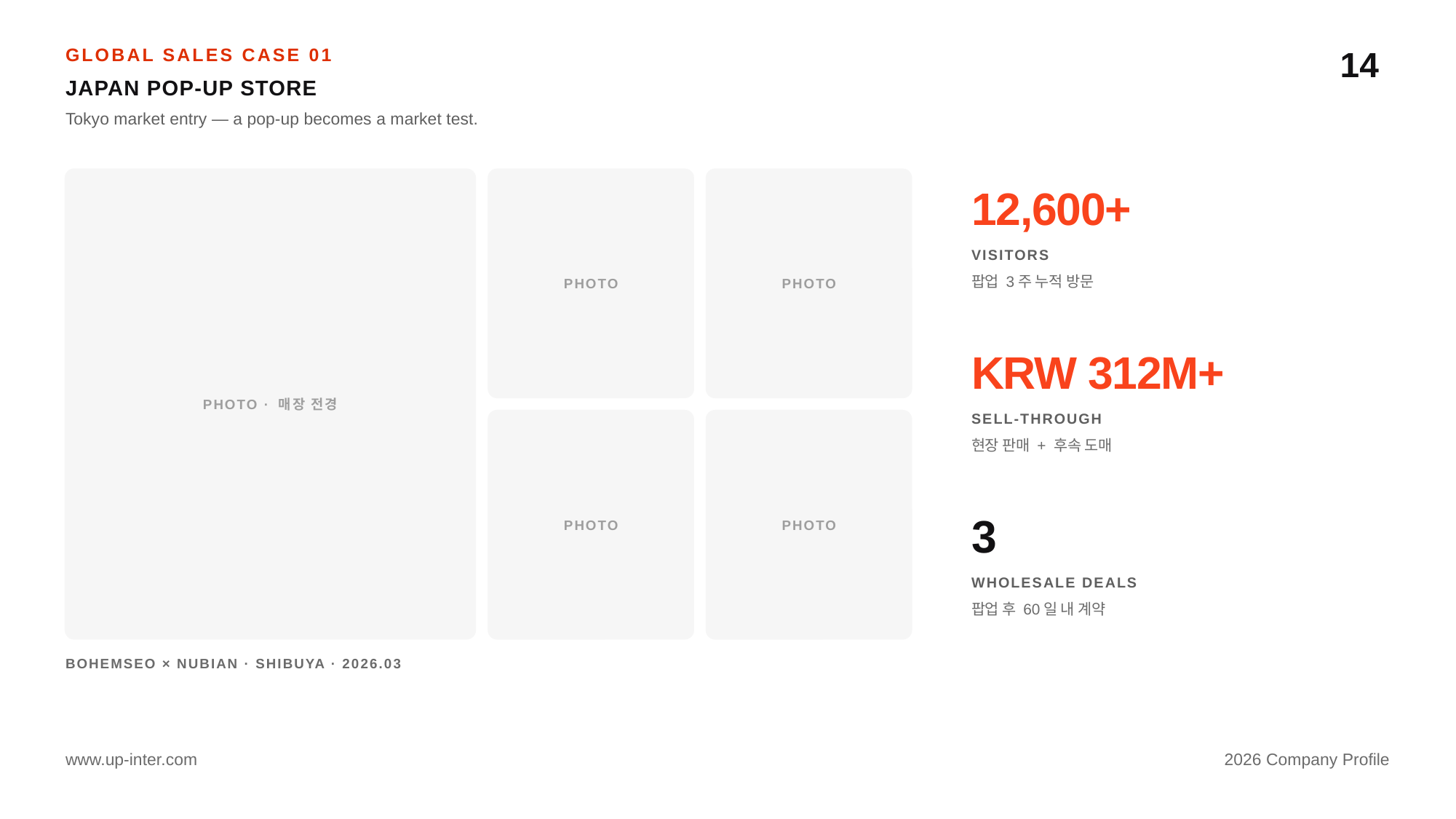

14
GLOBAL SALES CASE 01
JAPAN POP-UP STORE
Tokyo market entry — a pop-up becomes a market test.

PHOTO · 매장 전경

PHOTO

PHOTO
12,600+
VISITORS
팝업 3주 누적 방문
KRW 312M+
SELL-THROUGH

PHOTO

PHOTO
현장 판매 + 후속 도매
3
WHOLESALE DEALS
팝업 후 60일 내 계약
BOHEMSEO × NUBIAN · SHIBUYA · 2026.03